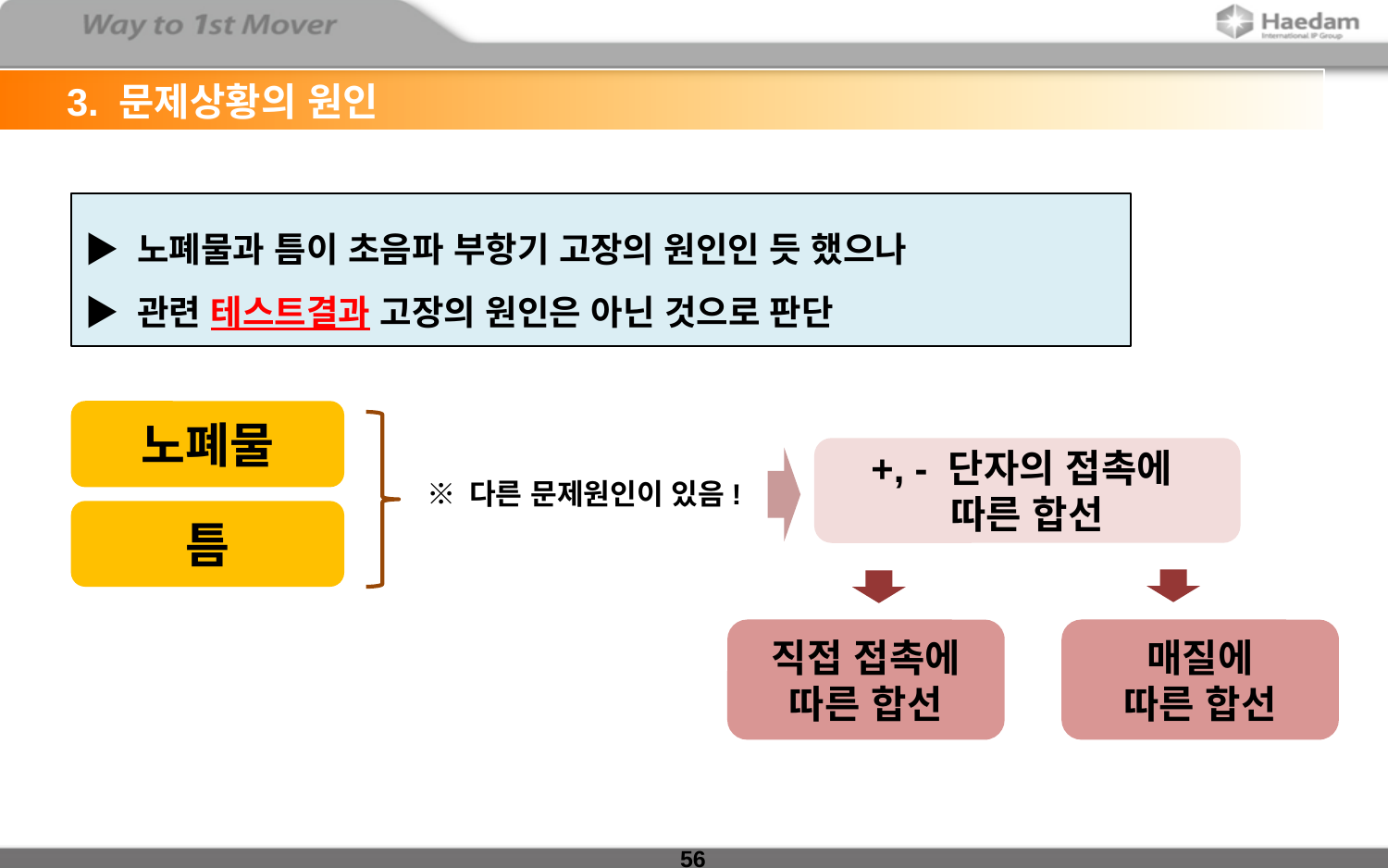

3. 문제상황의 원인
▶ 노폐물과 틈이 초음파 부항기 고장의 원인인 듯 했으나
▶ 관련 테스트결과 고장의 원인은 아닌 것으로 판단
노폐물

+, - 단자의 접촉에
따른 합선
※ 다른 문제원인이 있음!

틈

매질에
따른 합선
직접 접촉에
따른 합선
56